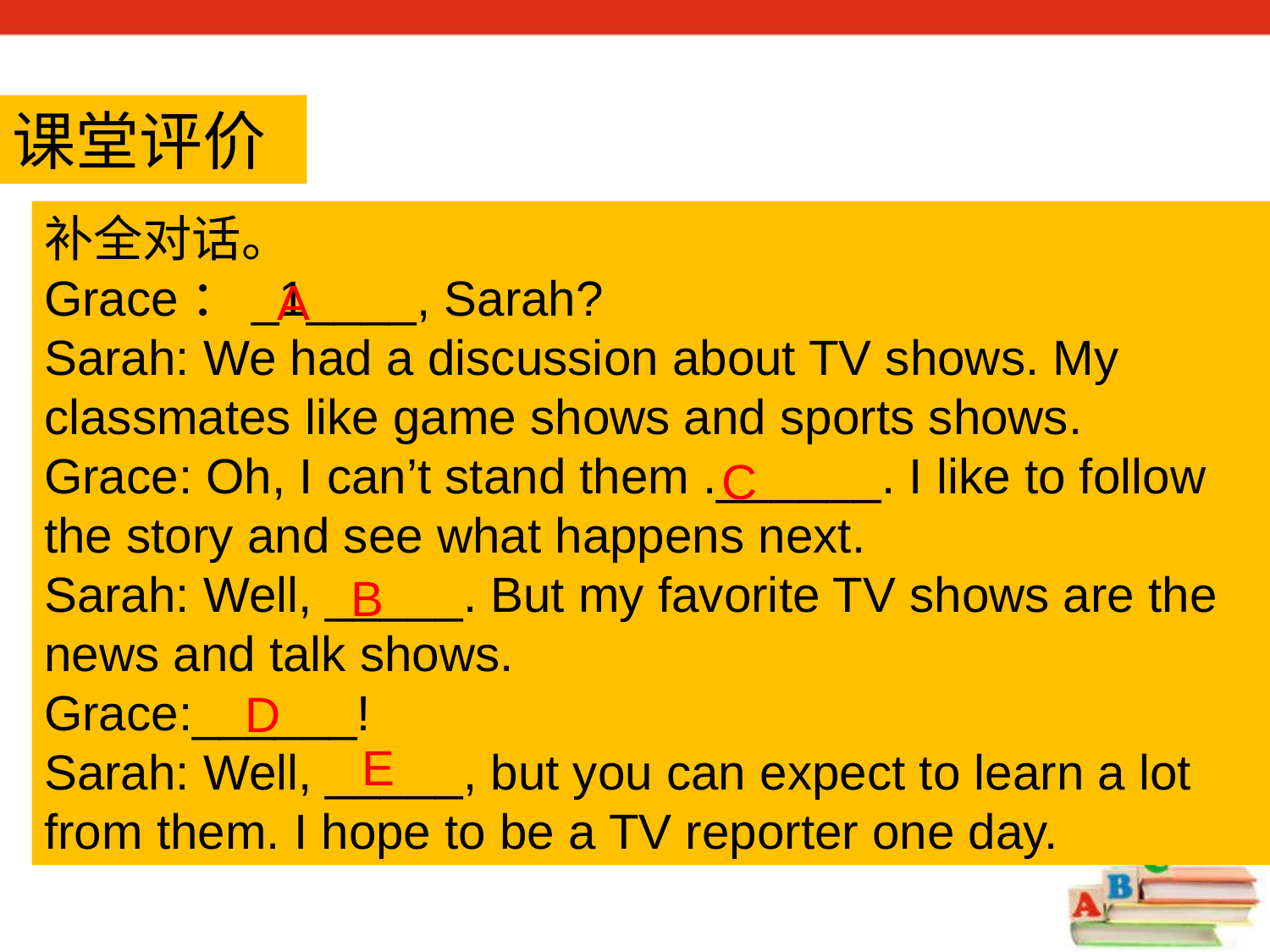

课堂评价
补全对话。
Grace：_1____, Sarah?
Sarah: We had a discussion about TV shows. My classmates like game shows and sports shows.
Grace: Oh, I can’t stand them .______. I like to follow the story and see what happens next.
Sarah: Well, _____. But my favorite TV shows are the news and talk shows.
Grace:______!
Sarah: Well, _____, but you can expect to learn a lot from them. I hope to be a TV reporter one day.
A
C
B
D
E